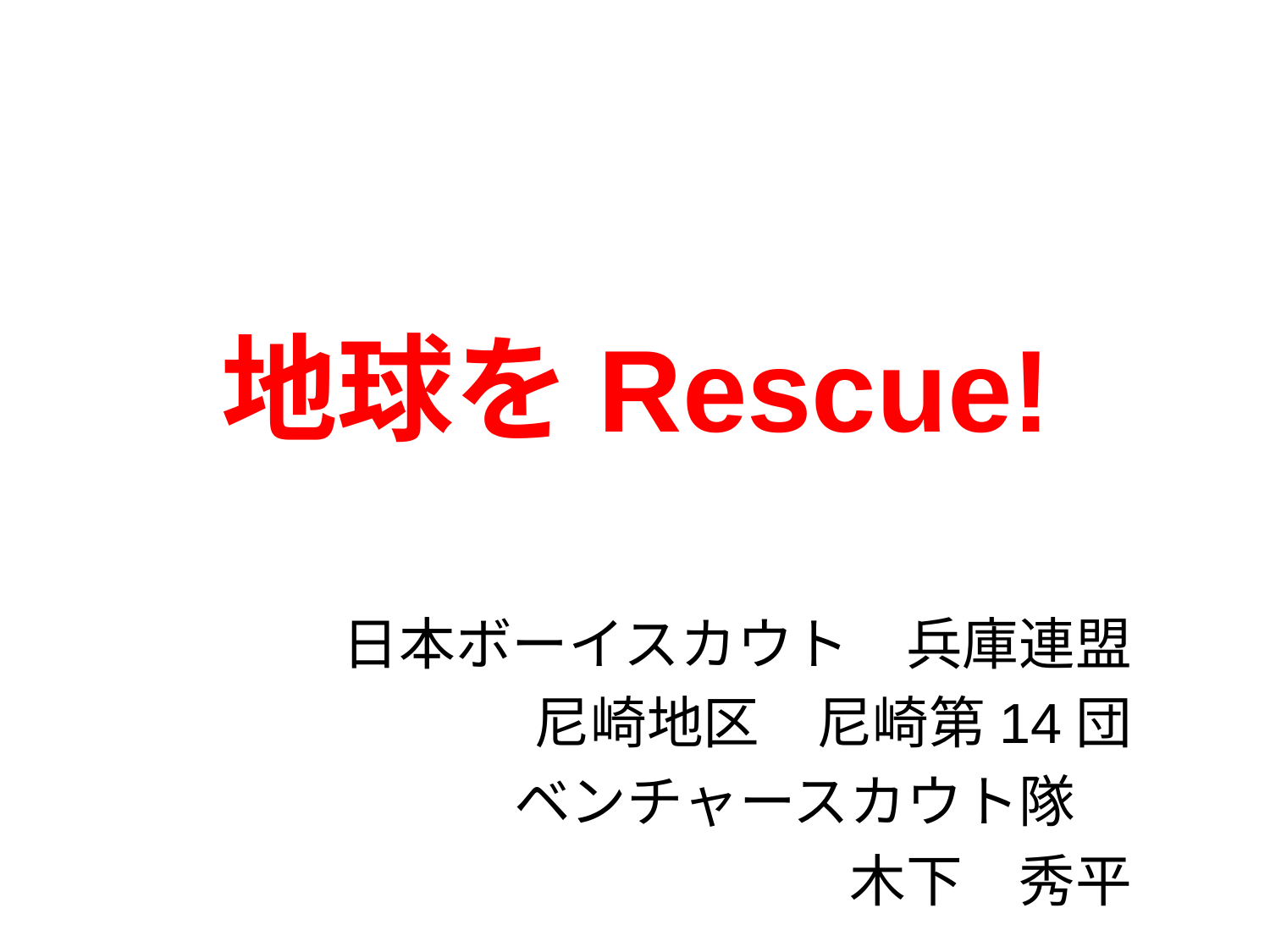

# 地球をRescue!

　日本ボーイスカウト　兵庫連盟
　尼崎地区　尼崎第14団
　ベンチャースカウト隊
　木下　秀平